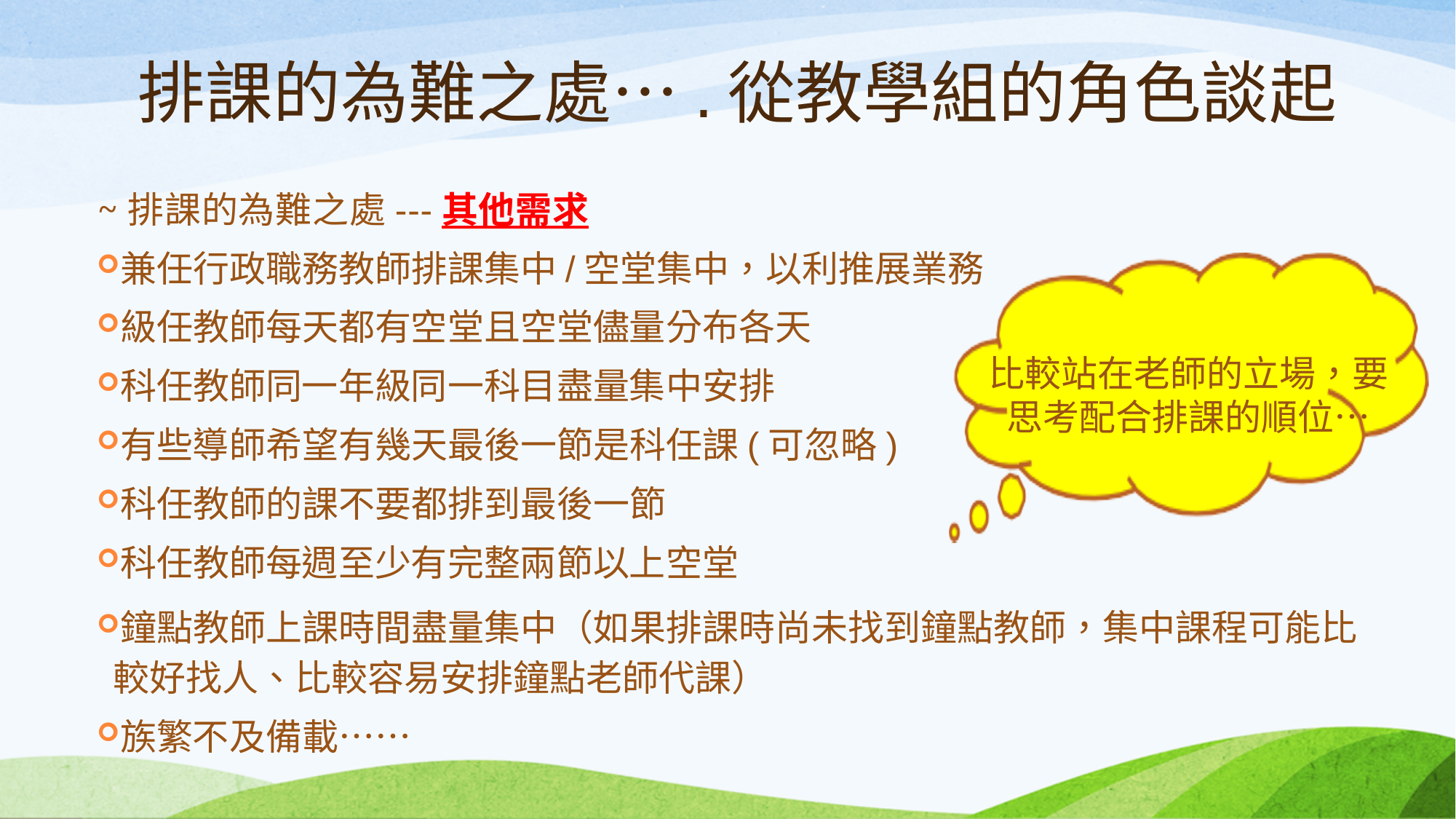

# 排課的為難之處….從教學組的角色談起
~排課的為難之處---其他需求
兼任行政職務教師排課集中/空堂集中，以利推展業務
級任教師每天都有空堂且空堂儘量分布各天
科任教師同一年級同一科目盡量集中安排
有些導師希望有幾天最後一節是科任課(可忽略)
科任教師的課不要都排到最後一節
科任教師每週至少有完整兩節以上空堂
鐘點教師上課時間盡量集中（如果排課時尚未找到鐘點教師，集中課程可能比較好找人、比較容易安排鐘點老師代課）
族繁不及備載……

比較站在老師的立場，要思考配合排課的順位…